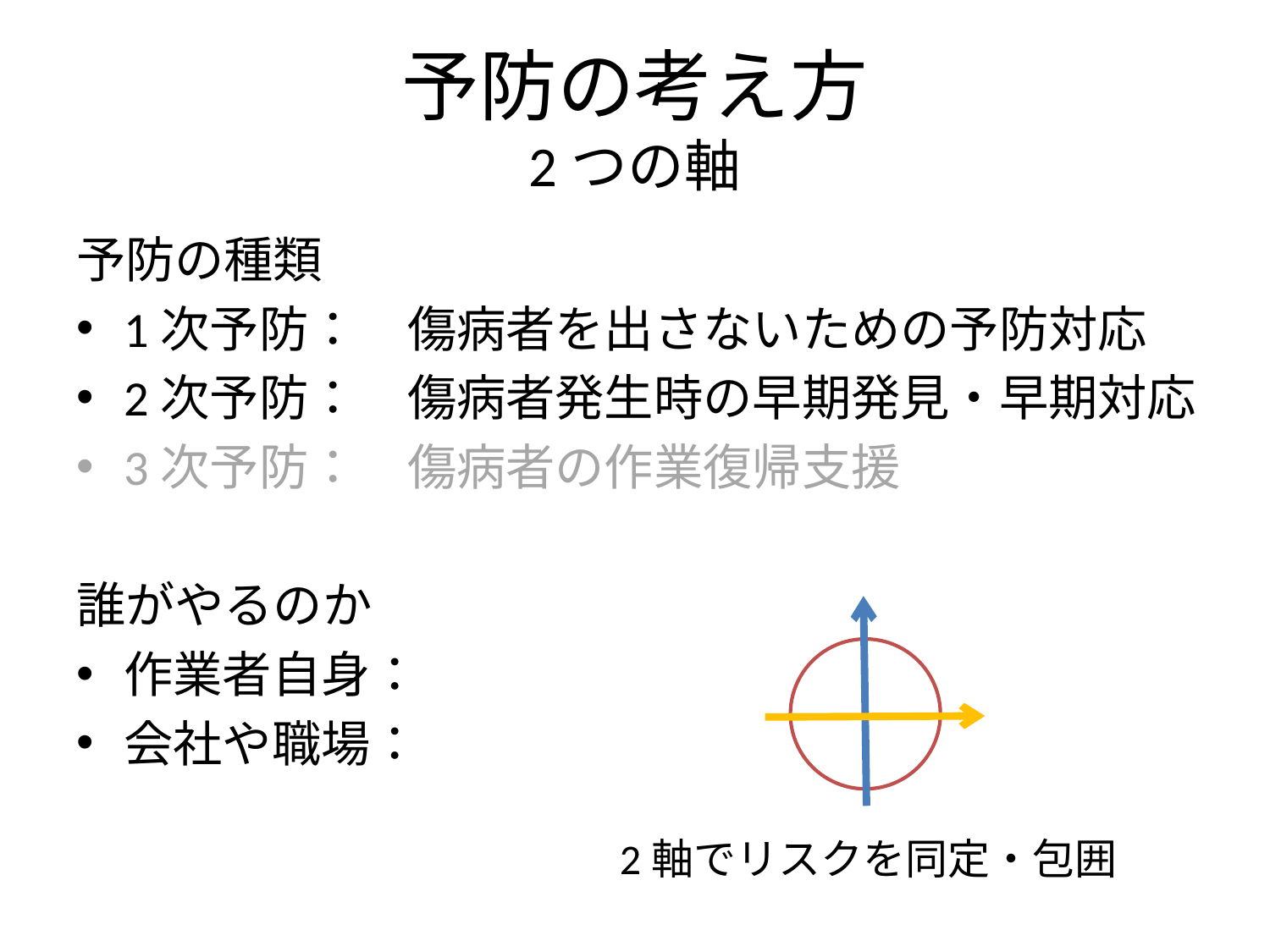

# 予防の考え方 2つの軸
予防の種類
1次予防：　傷病者を出さないための予防対応
2次予防：　傷病者発生時の早期発見・早期対応
3次予防：　傷病者の作業復帰支援

誰がやるのか
作業者自身：
会社や職場：

2軸でリスクを同定・包囲